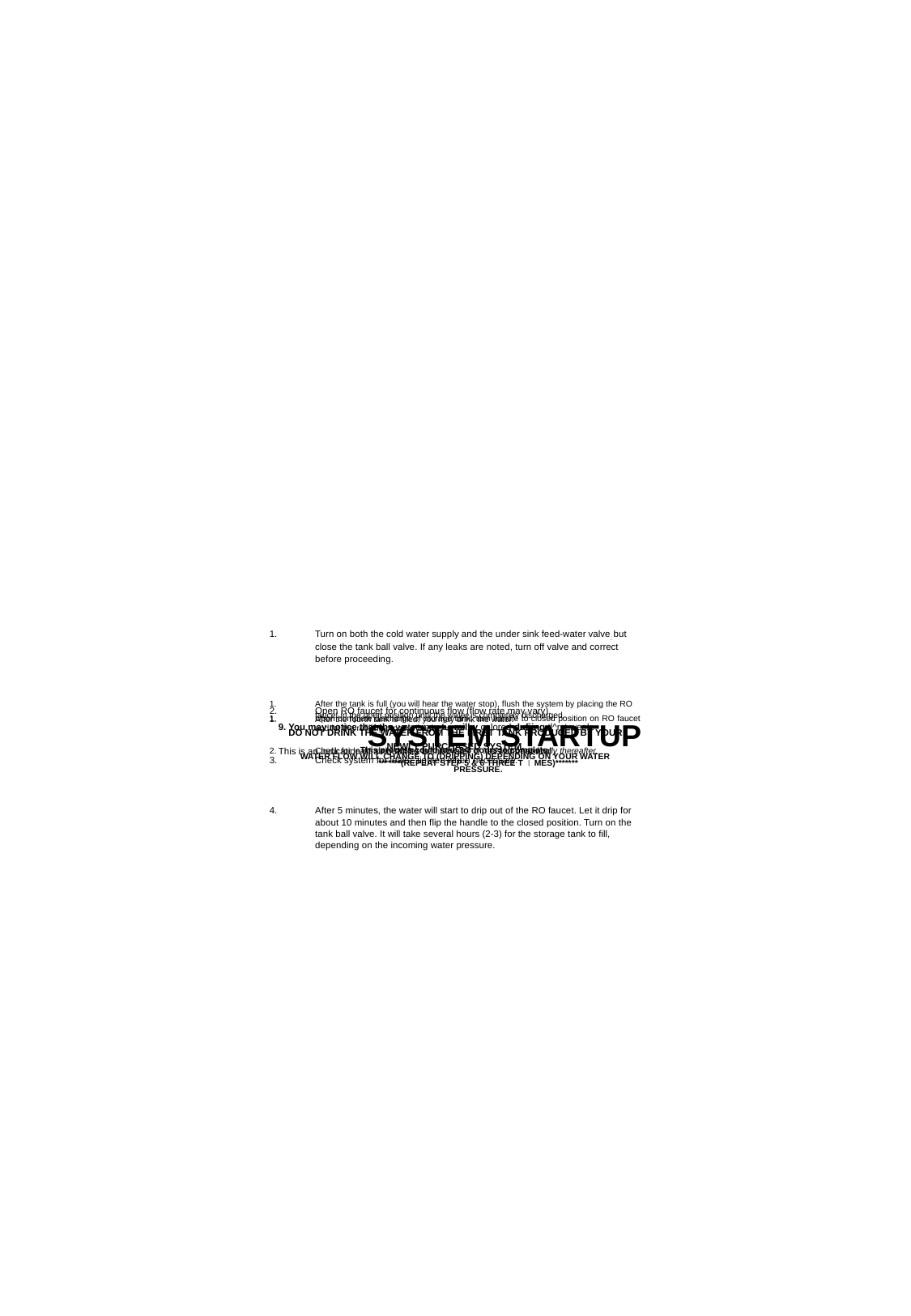

| Turn on both the cold water supply and the under sink feed-water valve; but close the tank ball valve. If any leaks are noted, turn off valve and correct before proceeding. Open RO faucet for continuous flow (flow rate may vary). Check system for leaks; tighten when necessary. After 5 minutes, the water will start to drip out of the RO faucet. Let it drip for about 10 minutes and then flip the handle to the closed position. Turn on the tank ball valve. It will take several hours (2-3) for the storage tank to fill, depending on the incoming water pressure. |
| --- |
| After the tank is full (you will hear the water stop), flush the system by placing the RO faucet in the open position until the water is completely discharged. WATER FLOW WILL CHANGE TO (DRIPPING) DEPENDING ON YOUR WATER PRESSURE. |
| --- |
| Upon complete discharge of storage tank, turn handle to closed position on RO faucet and let the refilling process begin. This process could take 2-3 hours to complete. \*\*\*\*\*\*\*(REPEAT STEP 5 & 6 THREE T丨MES)\*\*\*\*\*\*\* |
| --- |
| After the fourth tank is filled, you may drink the water. Check for leaks daily during the first week of use and periodically thereafter. |
| --- |
| SYSTEM STARTUP |
| --- |
| 9. You may notice that the water may be milky colored dufjing tl^rst week. This is an indication of air bubbles in the water； it is normal and . |
| --- |

| DO NOT DRINK THE WATER FROM THE FIRST TANK PRODUCED BY YOUR NEWLY PURCHASED SYSTEM. |
| --- |